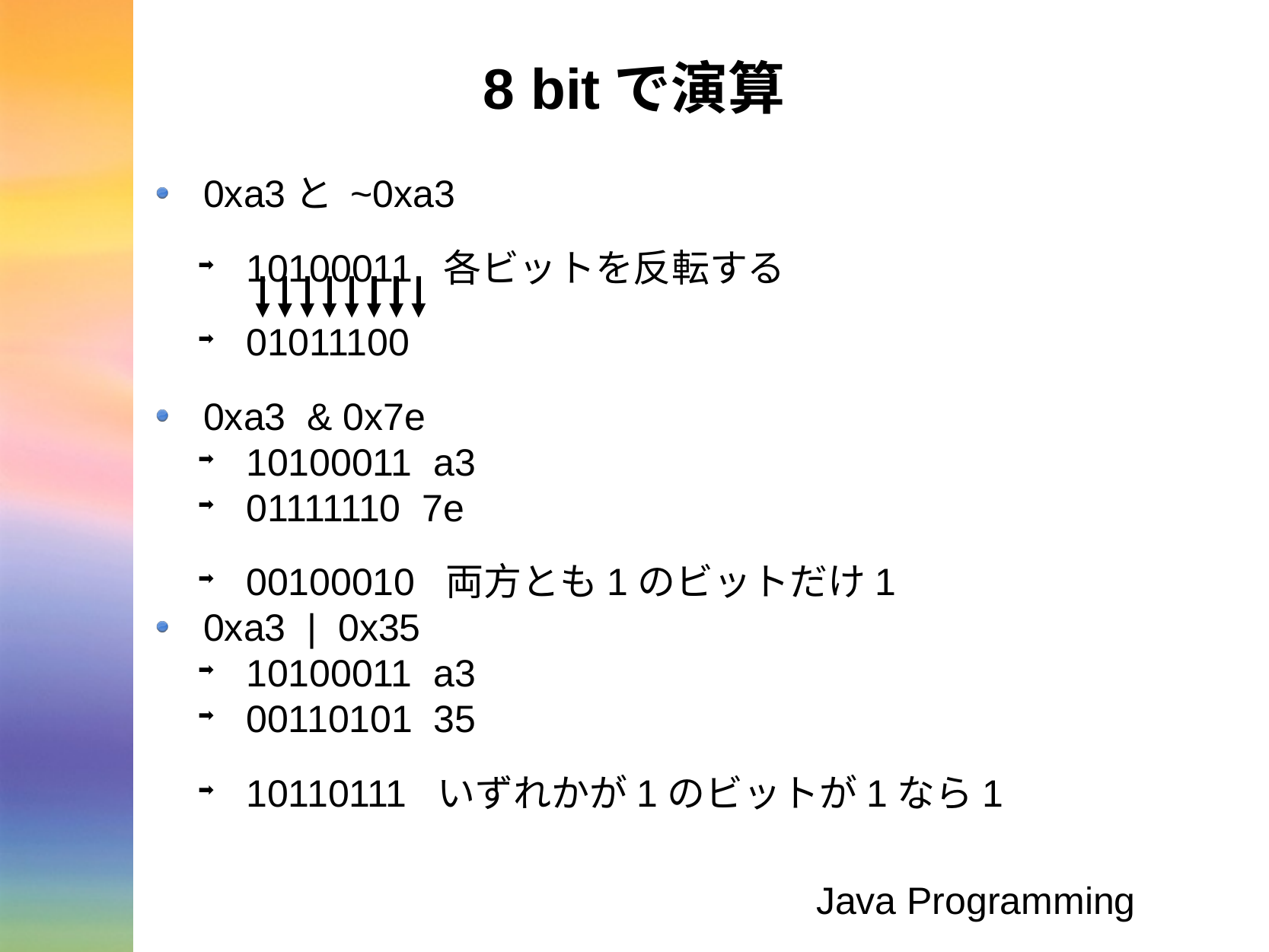

# 8 bitで演算
0xa3と ~0xa3
10100011  各ビットを反転する
01011100
0xa3  & 0x7e
10100011  a3
01111110  7e
00100010  両方とも1のビットだけ1
0xa3  |  0x35
10100011  a3
00110101  35
10110111  いずれかが1のビットが1なら1